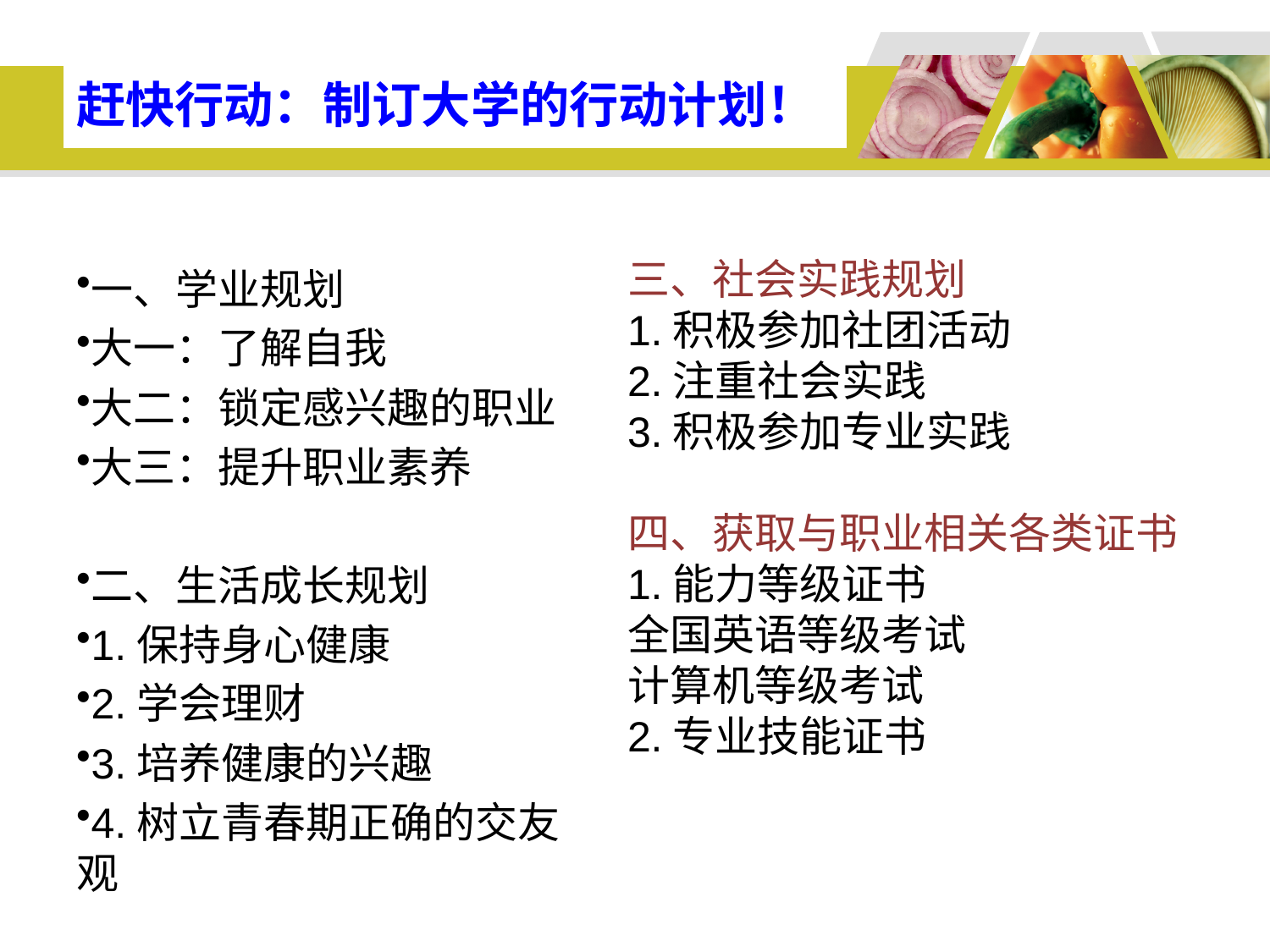

# 赶快行动：制订大学的行动计划！
三、社会实践规划
1.积极参加社团活动
2.注重社会实践
3.积极参加专业实践

四、获取与职业相关各类证书
1.能力等级证书
全国英语等级考试
计算机等级考试
2.专业技能证书
一、学业规划
大一：了解自我
大二：锁定感兴趣的职业
大三：提升职业素养

二、生活成长规划
1.保持身心健康
2.学会理财
3.培养健康的兴趣
4.树立青春期正确的交友观